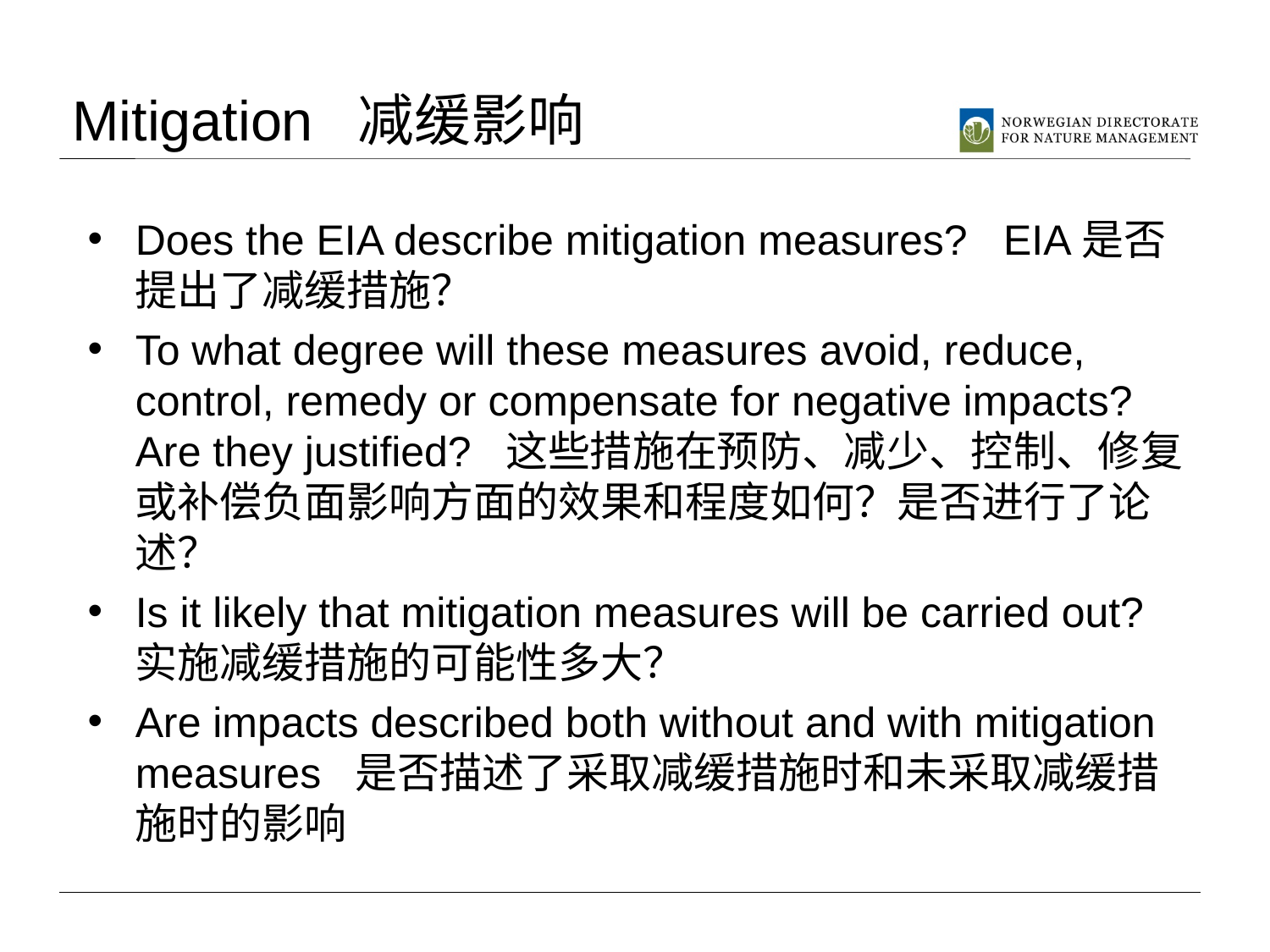

# Mitigation  减缓影响
Does the EIA describe mitigation measures?   EIA是否提出了减缓措施？
To what degree will these measures avoid, reduce, control, remedy or compensate for negative impacts? Are they justified?  这些措施在预防、减少、控制、修复或补偿负面影响方面的效果和程度如何？是否进行了论述？
Is it likely that mitigation measures will be carried out?  实施减缓措施的可能性多大？
Are impacts described both without and with mitigation measures  是否描述了采取减缓措施时和未采取减缓措施时的影响